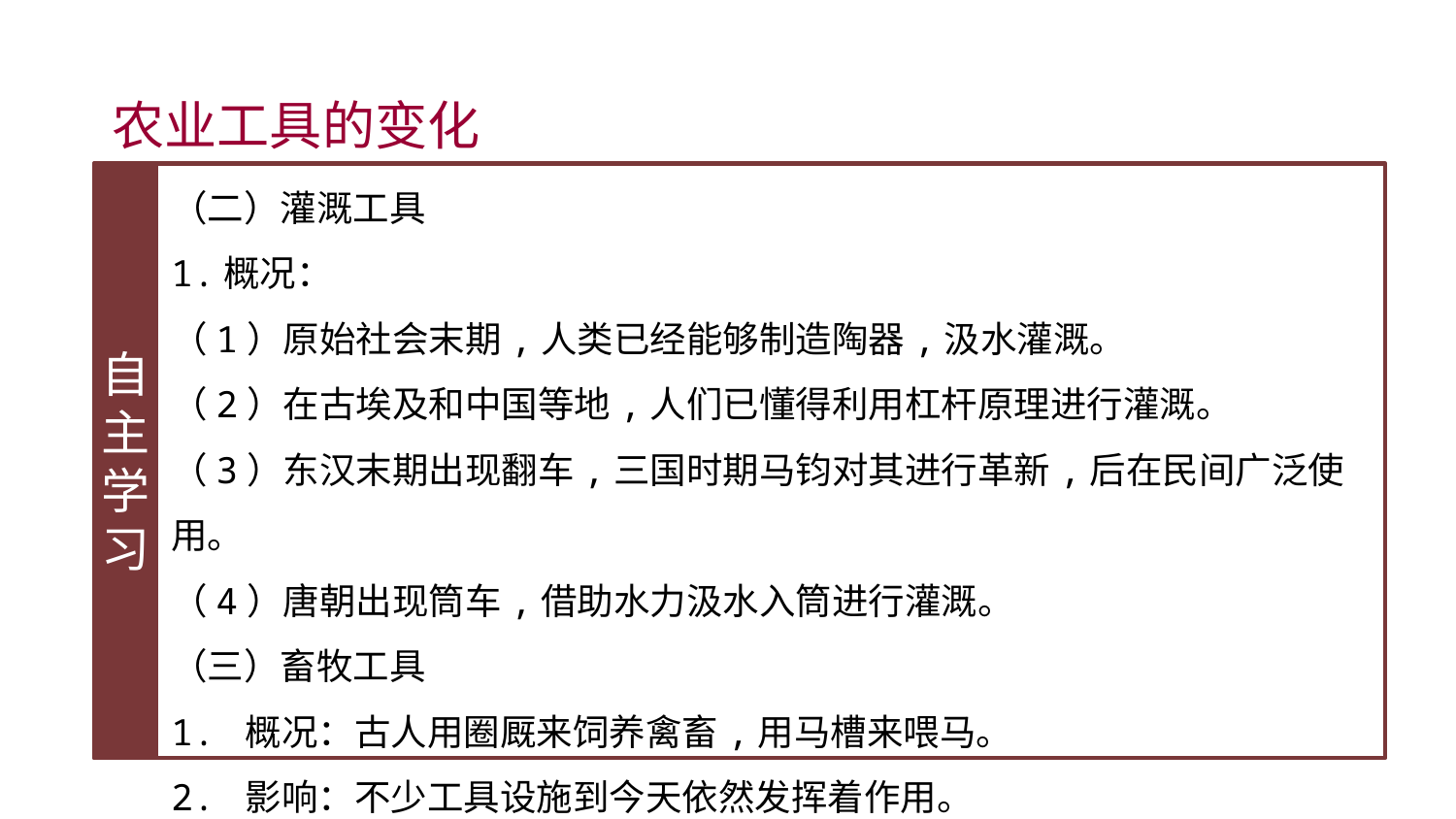

农业工具的变化
（二）灌溉工具
1.概况：
（1）原始社会末期,人类已经能够制造陶器,汲水灌溉。
（2）在古埃及和中国等地,人们已懂得利用杠杆原理进行灌溉。
（3）东汉末期出现翻车,三国时期马钧对其进行革新,后在民间广泛使用。
（4）唐朝出现筒车,借助水力汲水入筒进行灌溉。
（三）畜牧工具
1. 概况：古人用圈厩来饲养禽畜,用马槽来喂马。
2. 影响：不少工具设施到今天依然发挥着作用。
自主学习